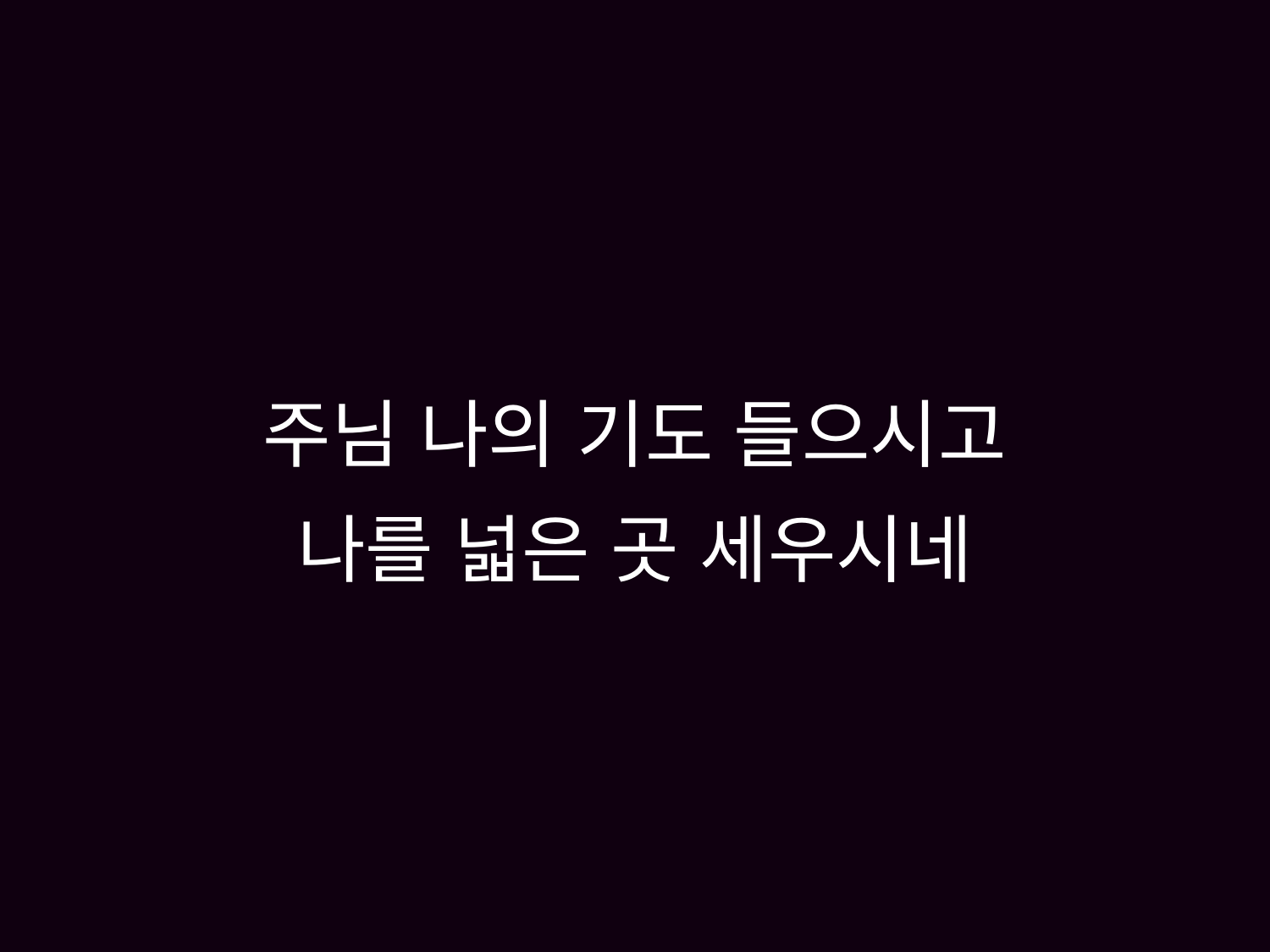

# 주님 나의 기도 들으시고 나를 넓은 곳 세우시네